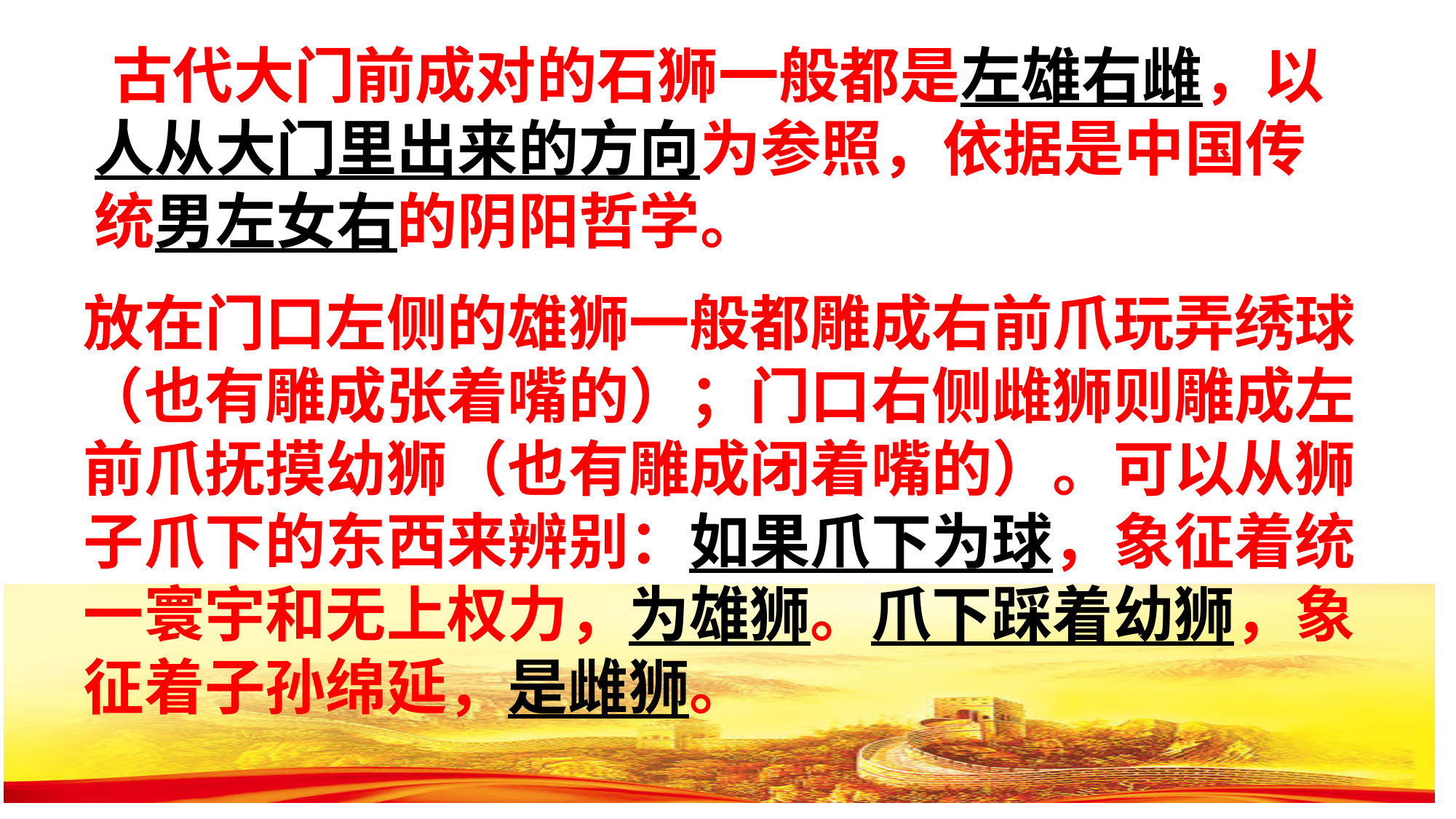

古代大门前成对的石狮一般都是左雄右雌，以人从大门里出来的方向为参照，依据是中国传统男左女右的阴阳哲学。
放在门口左侧的雄狮一般都雕成右前爪玩弄绣球（也有雕成张着嘴的）；门口右侧雌狮则雕成左前爪抚摸幼狮（也有雕成闭着嘴的）。可以从狮子爪下的东西来辨别：如果爪下为球，象征着统一寰宇和无上权力，为雄狮。爪下踩着幼狮，象征着子孙绵延，是雌狮。